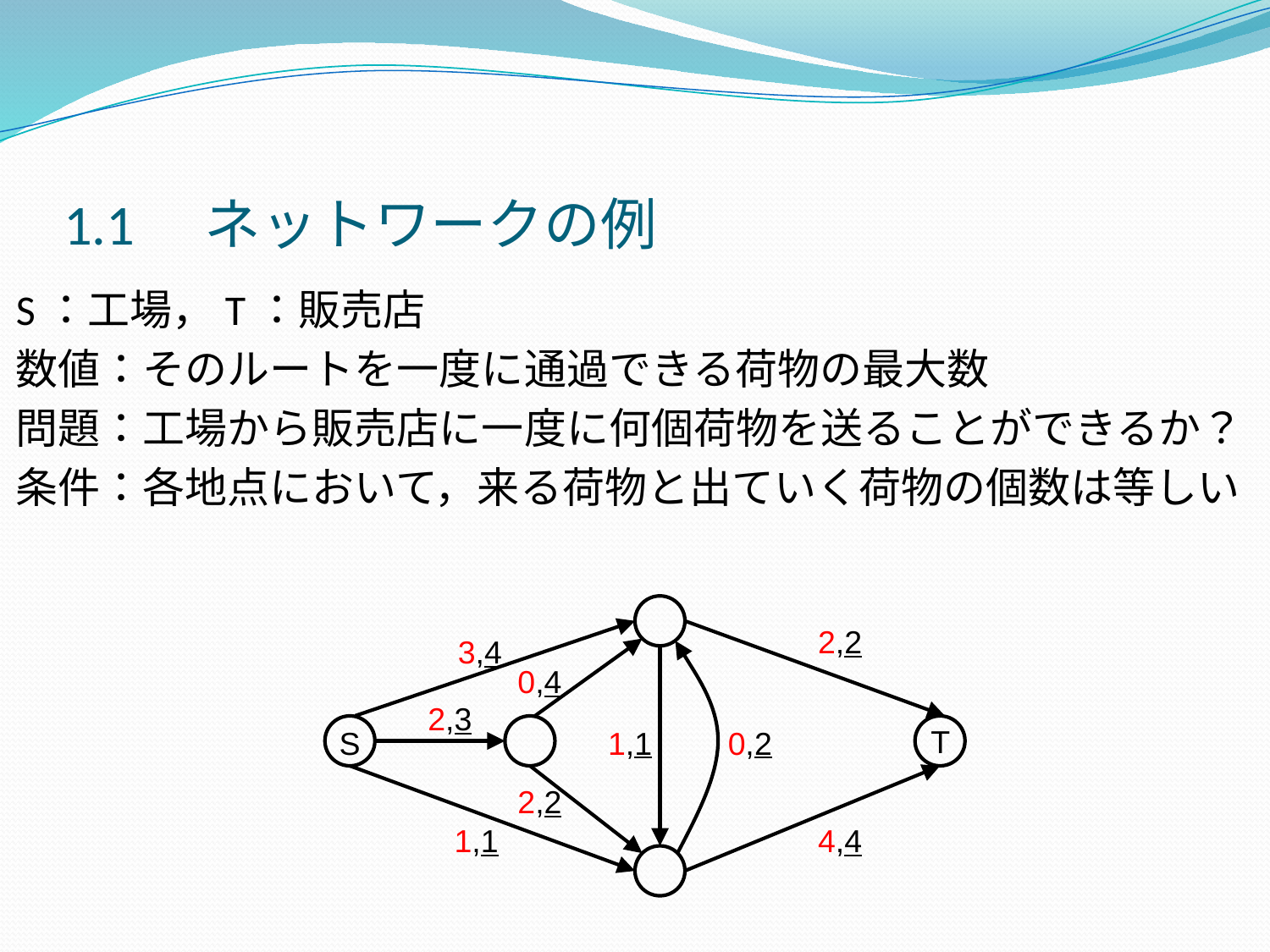

1.1　ネットワークの例
S：工場，T：販売店
数値：そのルートを一度に通過できる荷物の最大数
問題：工場から販売店に一度に何個荷物を送ることができるか？
条件：各地点において，来る荷物と出ていく荷物の個数は等しい

　　　　　　　　　　　　　　　　　　　　　　　　　　　　　　　例えば6個は送れる
#

2,2
3,4

0,4
2,3

T
S
1,1
0,2
2,2
1,1
4,4